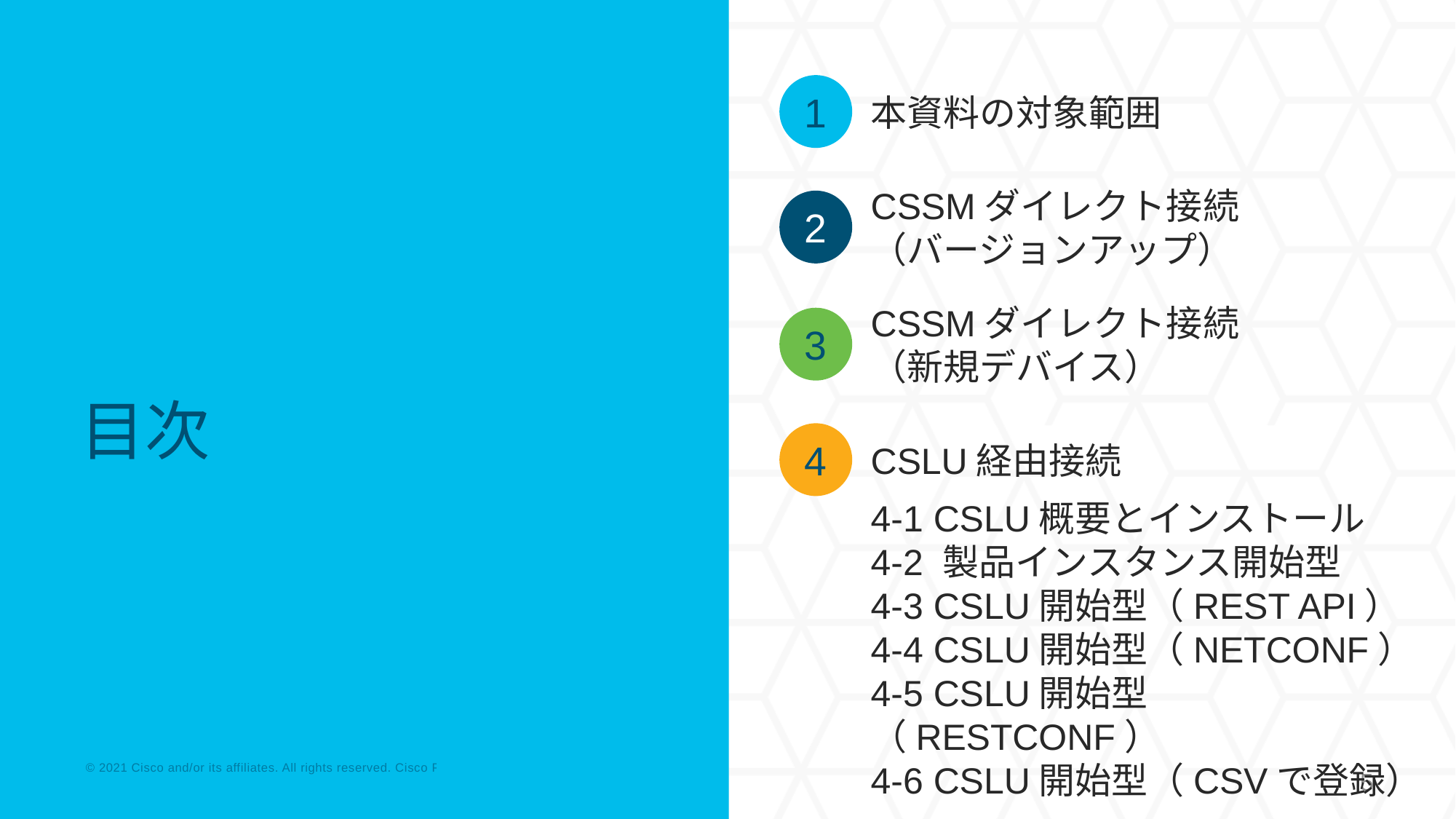

1
本資料の対象範囲
CSSMダイレクト接続
（バージョンアップ）
2
# 目次
CSSMダイレクト接続
（新規デバイス）
3
4
CSLU経由接続
4-1 CSLU概要とインストール
4-2 製品インスタンス開始型
4-3 CSLU開始型（REST API）
4-4 CSLU開始型（NETCONF）
4-5 CSLU開始型（RESTCONF）
4-6 CSLU開始型（CSVで登録）
5